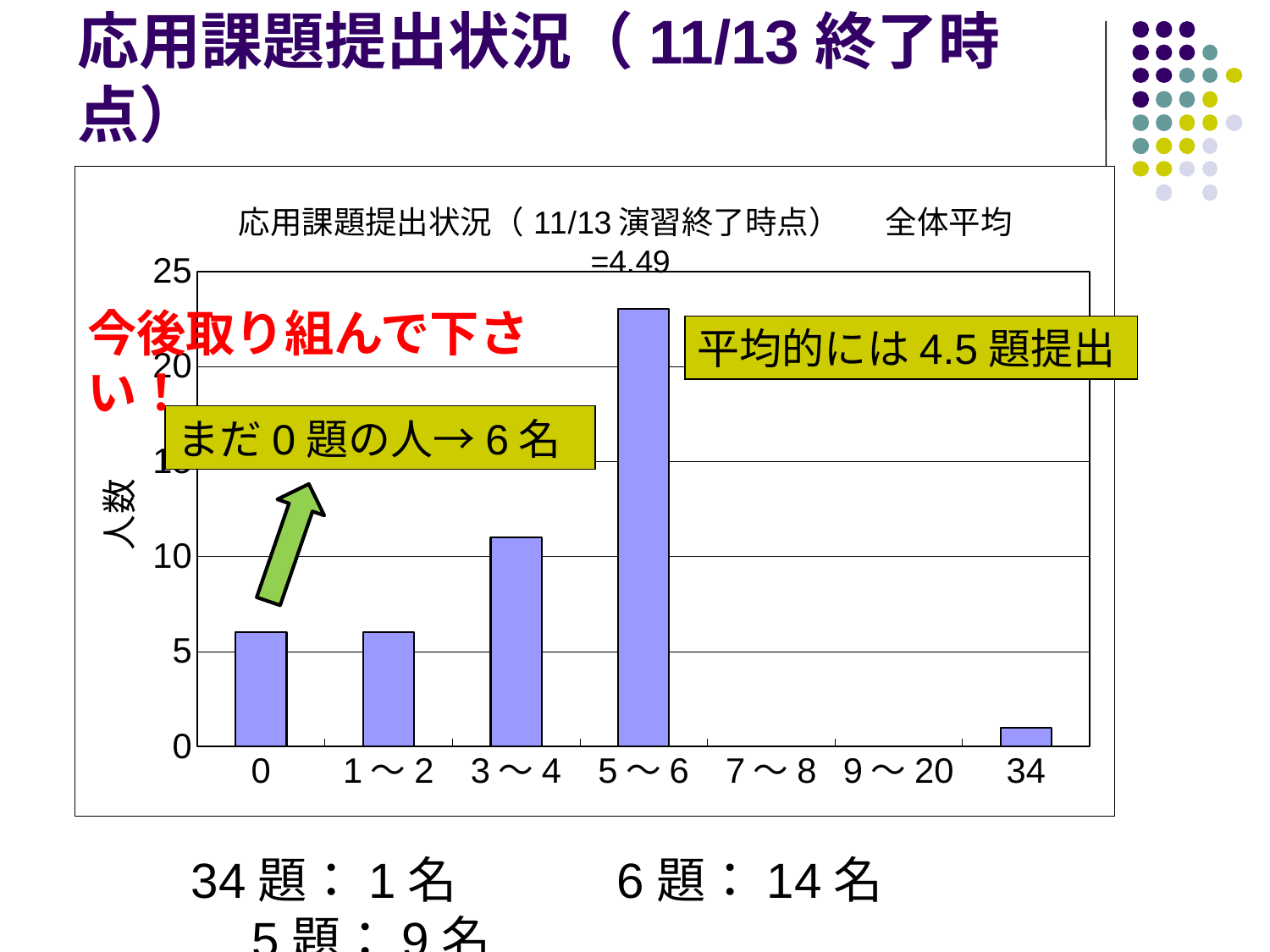

# 応用課題提出状況（11/13終了時点）

### Chart: 応用課題提出状況（11/13演習終了時点）　  全体平均=4.49

| Category |  |
|---|---|
| 0 | 6.0 |
| 1～2 | 6.0 |
| 3～4 | 11.0 |
| 5～6 | 23.0 |
| 7～8 | 0.0 |
| 9～20 | 0.0 |
| 34 | 1.0 |
今後取り組んで下さい！
平均的には4.5題提出
まだ0題の人→6名

34題：1名　　　6題：14名　　　5題：9名